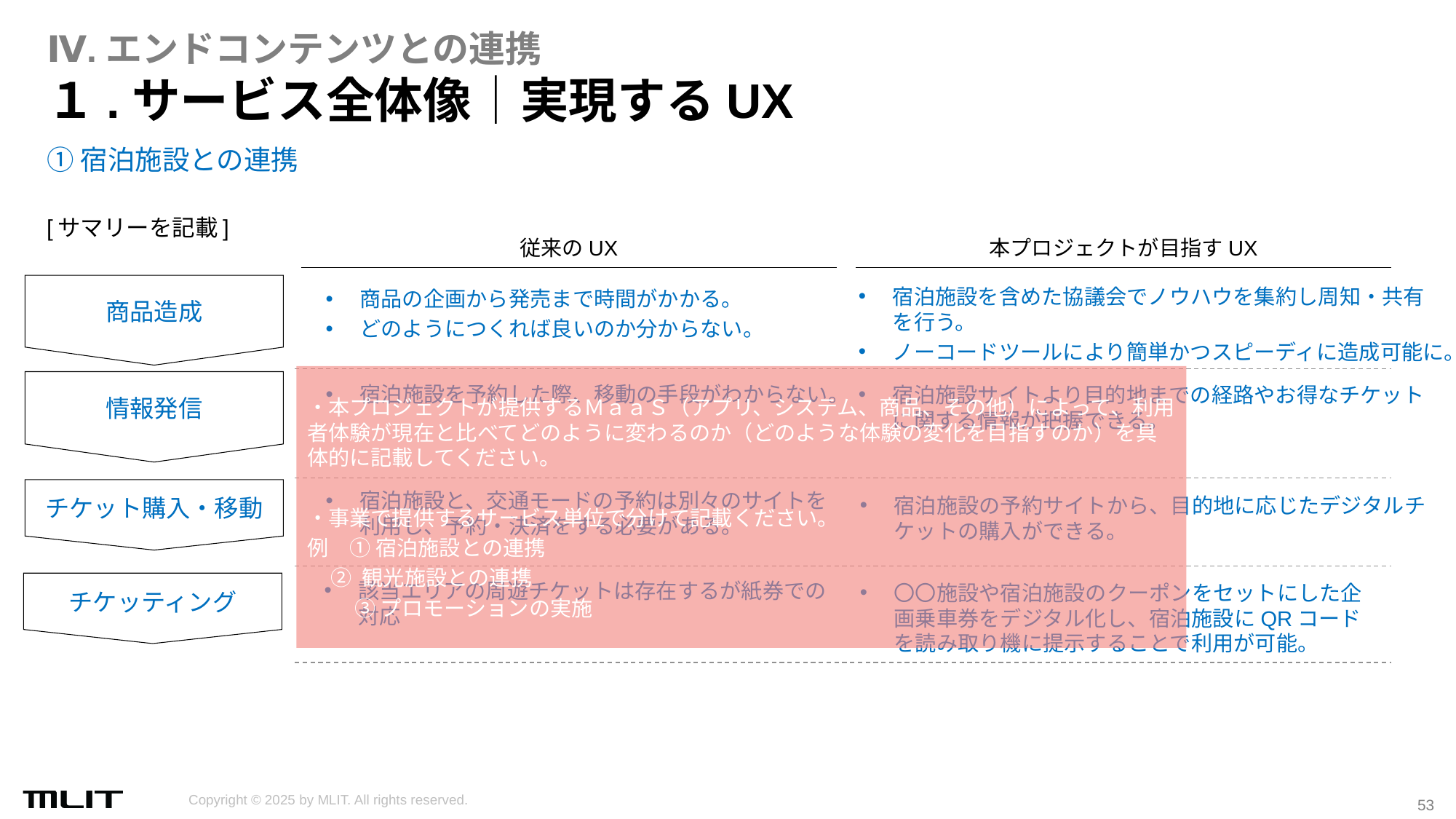

Ⅳ.エンドコンテンツとの連携
# １.サービス全体像│実現するUX
①宿泊施設との連携
[サマリーを記載]
従来のUX
本プロジェクトが目指すUX
商品造成
宿泊施設を含めた協議会でノウハウを集約し周知・共有
を行う。
ノーコードツールにより簡単かつスピーディに造成可能に。
商品の企画から発売まで時間がかかる。
どのようにつくれば良いのか分からない。
・本プロジェクトが提供するＭａａＳ（アプリ、システム、商品、その他）によって、利用者体験が現在と比べてどのように変わるのか（どのような体験の変化を目指すのか）を具体的に記載してください。

・事業で提供するサービス単位で分けて記載ください。
例　① 宿泊施設との連携
     ② 観光施設との連携
　　 ③ プロモーションの実施​
情報発信
宿泊施設を予約した際、移動の手段がわからない。
宿泊施設サイトより目的地までの経路やお得なチケットに関する情報が把握できる。

チケット購入・移動
宿泊施設と、交通モードの予約は別々のサイトを利用し、予約・決済をする必要がある。
宿泊施設の予約サイトから、目的地に応じたデジタルチケットの購入ができる。
チケッティング
該当エリアの周遊チケットは存在するが紙券での対応
〇〇施設や宿泊施設のクーポンをセットにした企画乗車券をデジタル化し、宿泊施設にQRコードを読み取り機に提示することで利用が可能。